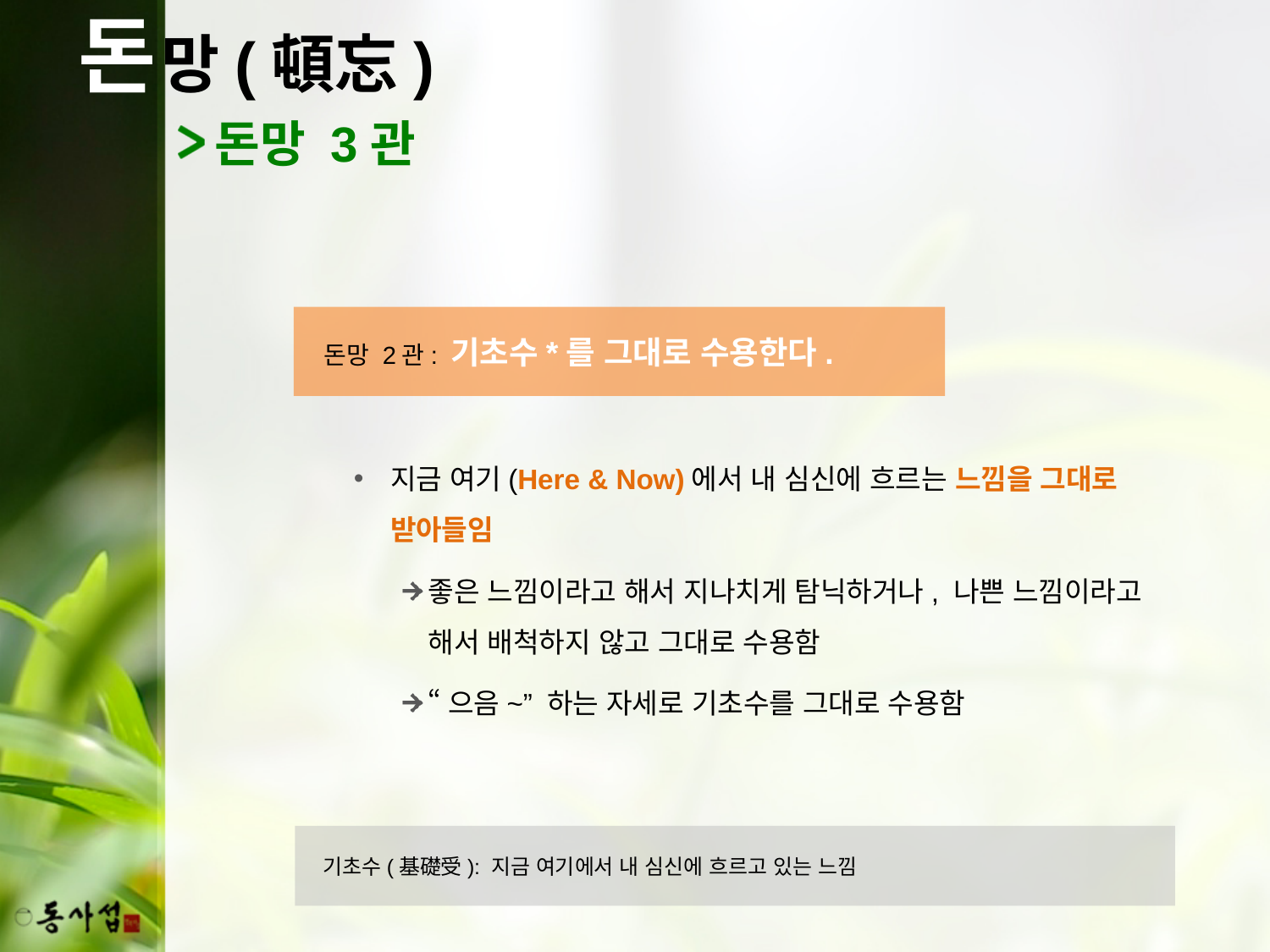

돈
망(頓忘)
돈망 3관
 돈망 2관: 기초수*를 그대로 수용한다.
지금 여기(Here & Now)에서 내 심신에 흐르는 느낌을 그대로 받아들임
좋은 느낌이라고 해서 지나치게 탐닉하거나, 나쁜 느낌이라고 해서 배척하지 않고 그대로 수용함
“으음~” 하는 자세로 기초수를 그대로 수용함
 기초수(基礎受): 지금 여기에서 내 심신에 흐르고 있는 느낌